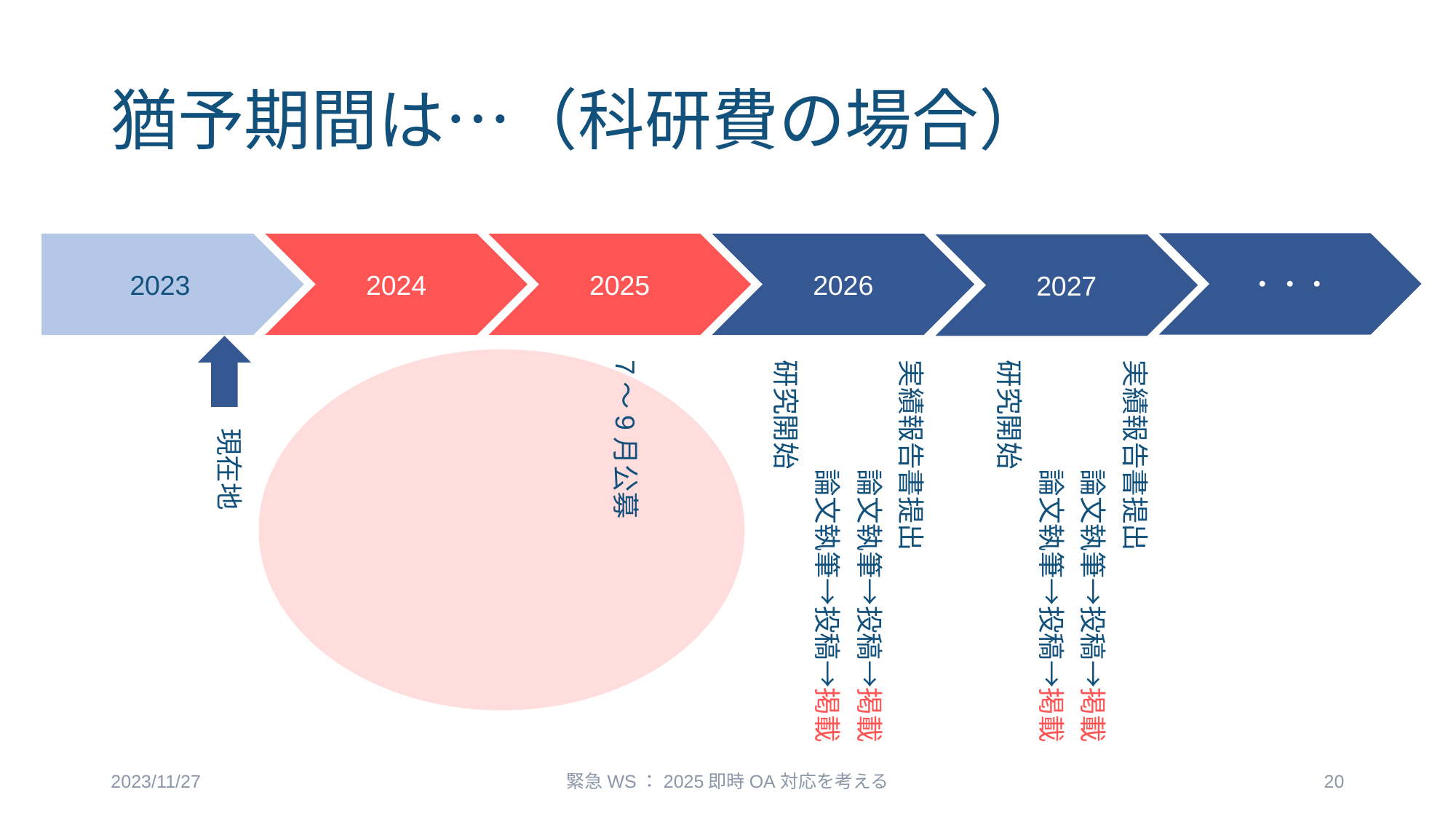

# 猶予期間は…（科研費の場合）
・・・
2024
2025
2026
2023
2027

7～9月公募
実績報告書提出
　　　　論文執筆→投稿→掲載
　　　　論文執筆→投稿→掲載
研究開始
実績報告書提出
　　　　論文執筆→投稿→掲載
　　　　論文執筆→投稿→掲載
研究開始
現在地
2023/11/27
緊急WS：2025即時OA対応を考える
20